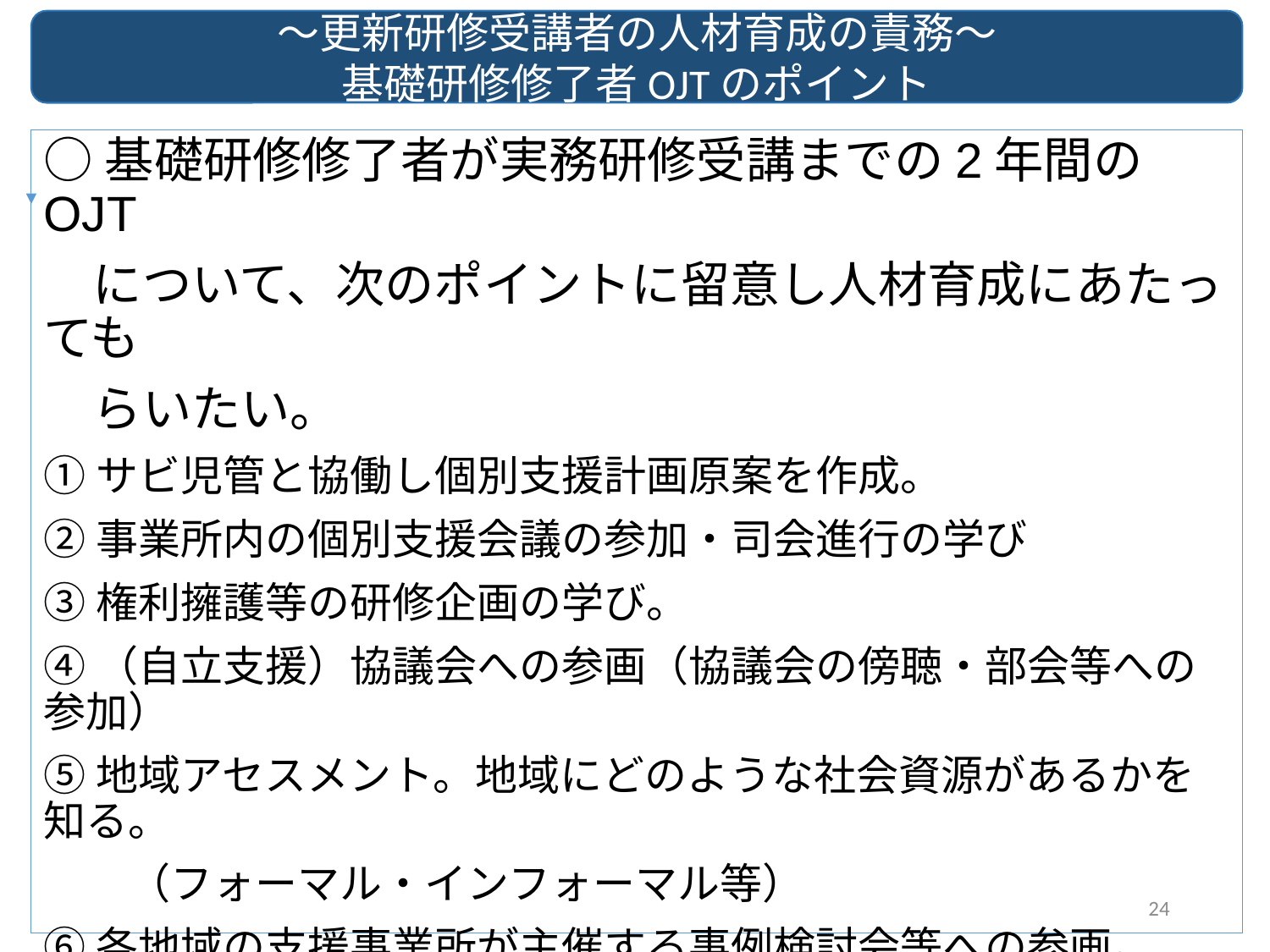

～更新研修受講者の人材育成の責務～
基礎研修修了者OJTのポイント
○基礎研修修了者が実務研修受講までの2年間のOJT
　について、次のポイントに留意し人材育成にあたっても
　らいたい。
①サビ児管と協働し個別支援計画原案を作成。
②事業所内の個別支援会議の参加・司会進行の学び
③権利擁護等の研修企画の学び。
④（自立支援）協議会への参画（協議会の傍聴・部会等への参加）
⑤地域アセスメント。地域にどのような社会資源があるかを知る。
　　（フォーマル・インフォーマル等）
⑥各地域の支援事業所が主催する事例検討会等への参画。
⑦相談支援事業との連携・サービス担当者会議への参加・・・。
　　　　　　　　　　　　　　　　　　　　　　　　　　　　　　　　　　　などなど。
24